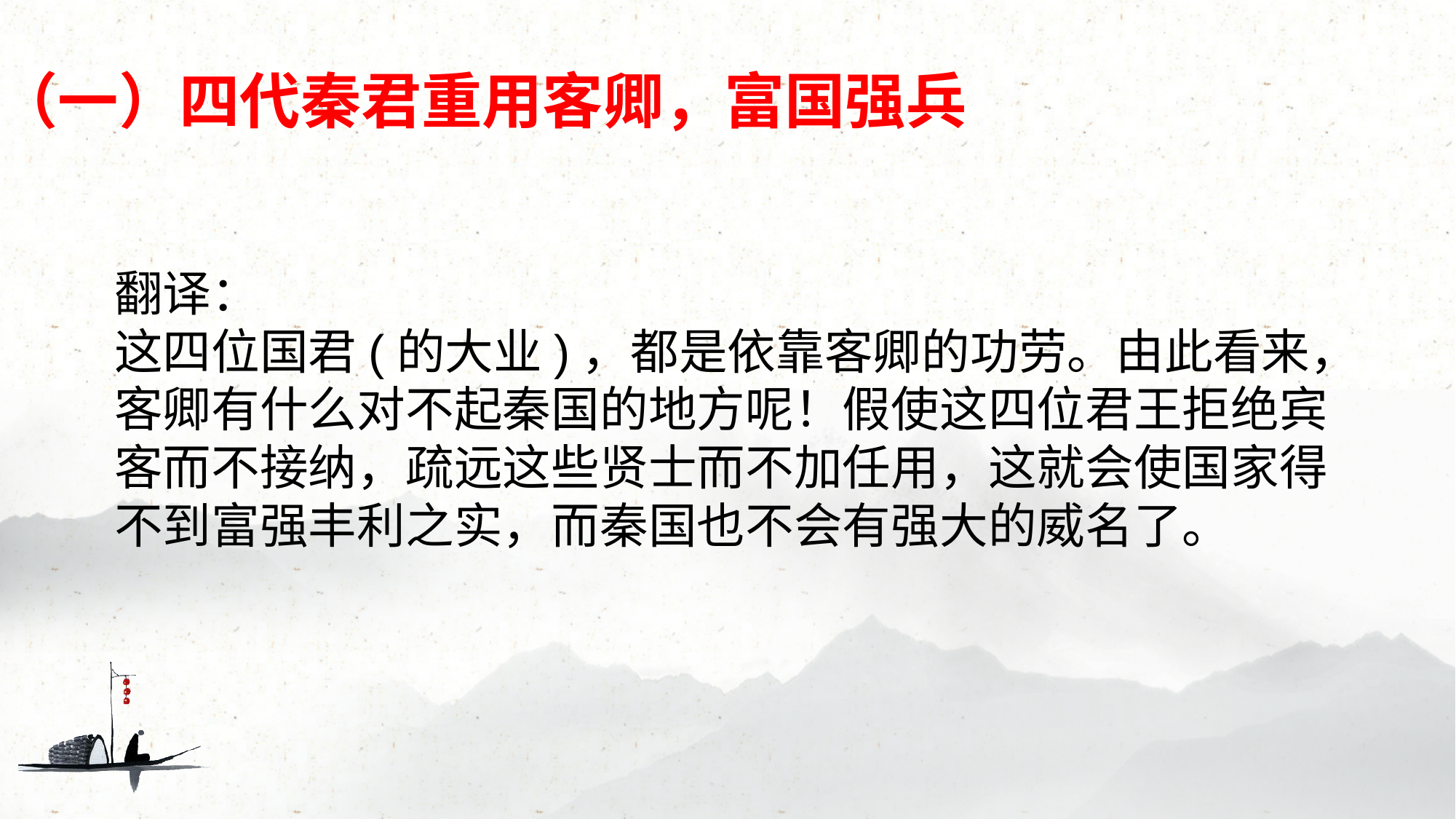

（一）四代秦君重用客卿，富国强兵
翻译：
这四位国君(的大业)，都是依靠客卿的功劳。由此看来，客卿有什么对不起秦国的地方呢！假使这四位君王拒绝宾客而不接纳，疏远这些贤士而不加任用，这就会使国家得不到富强丰利之实，而秦国也不会有强大的威名了。